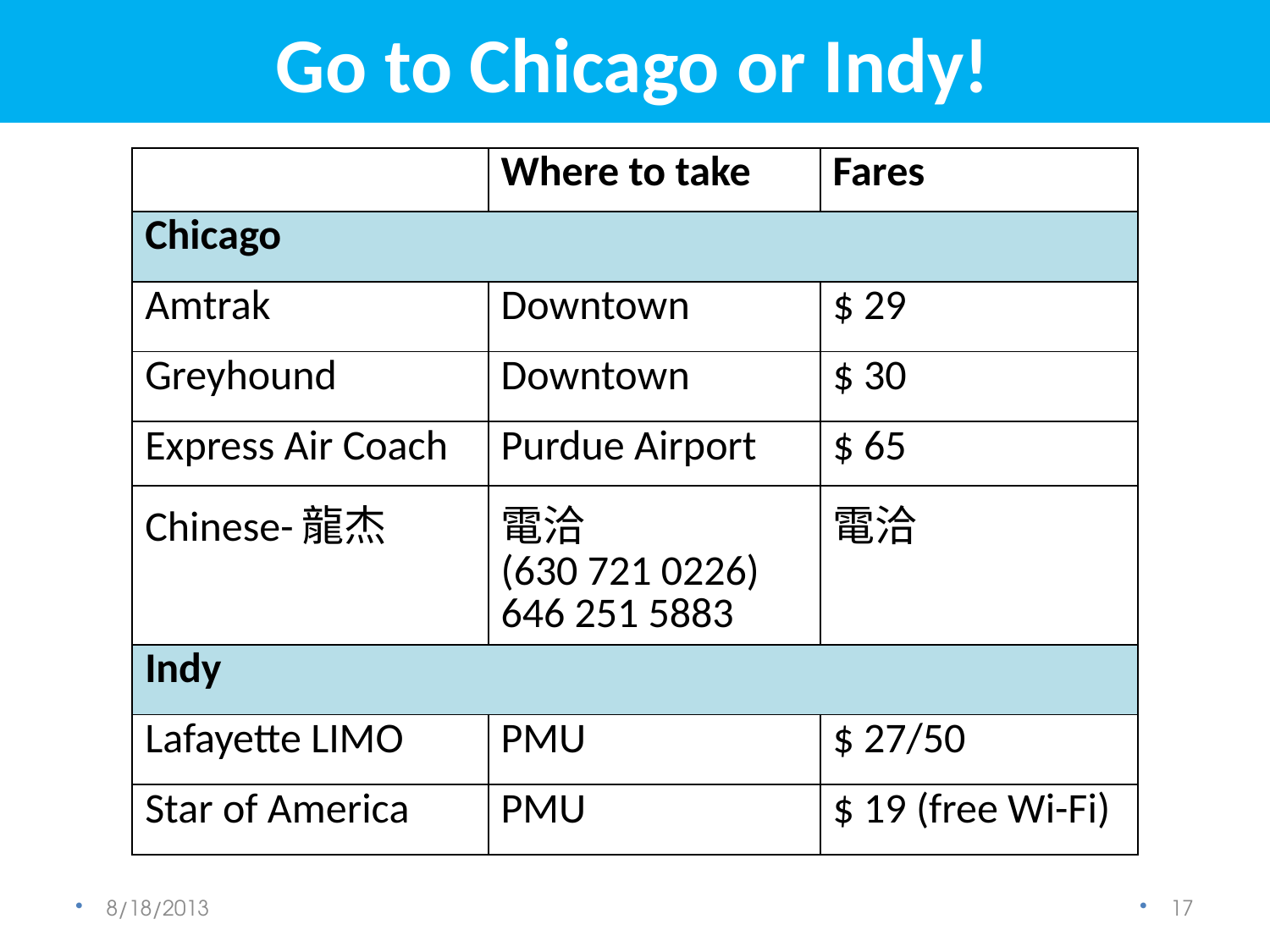

# Go to Chicago or Indy!
|  | Where to take | Fares |
| --- | --- | --- |
| Chicago |  |  |
| Amtrak | Downtown | $ 29 |
| Greyhound | Downtown | $ 30 |
| Express Air Coach | Purdue Airport | $ 65 |
| Chinese-龍杰 | 電洽 (630 721 0226) 646 251 5883 | 電洽 |
| Indy |  |  |
| Lafayette LIMO | PMU | $ 27/50 |
| Star of America | PMU | $ 19 (free Wi-Fi) |
8/18/2013
17